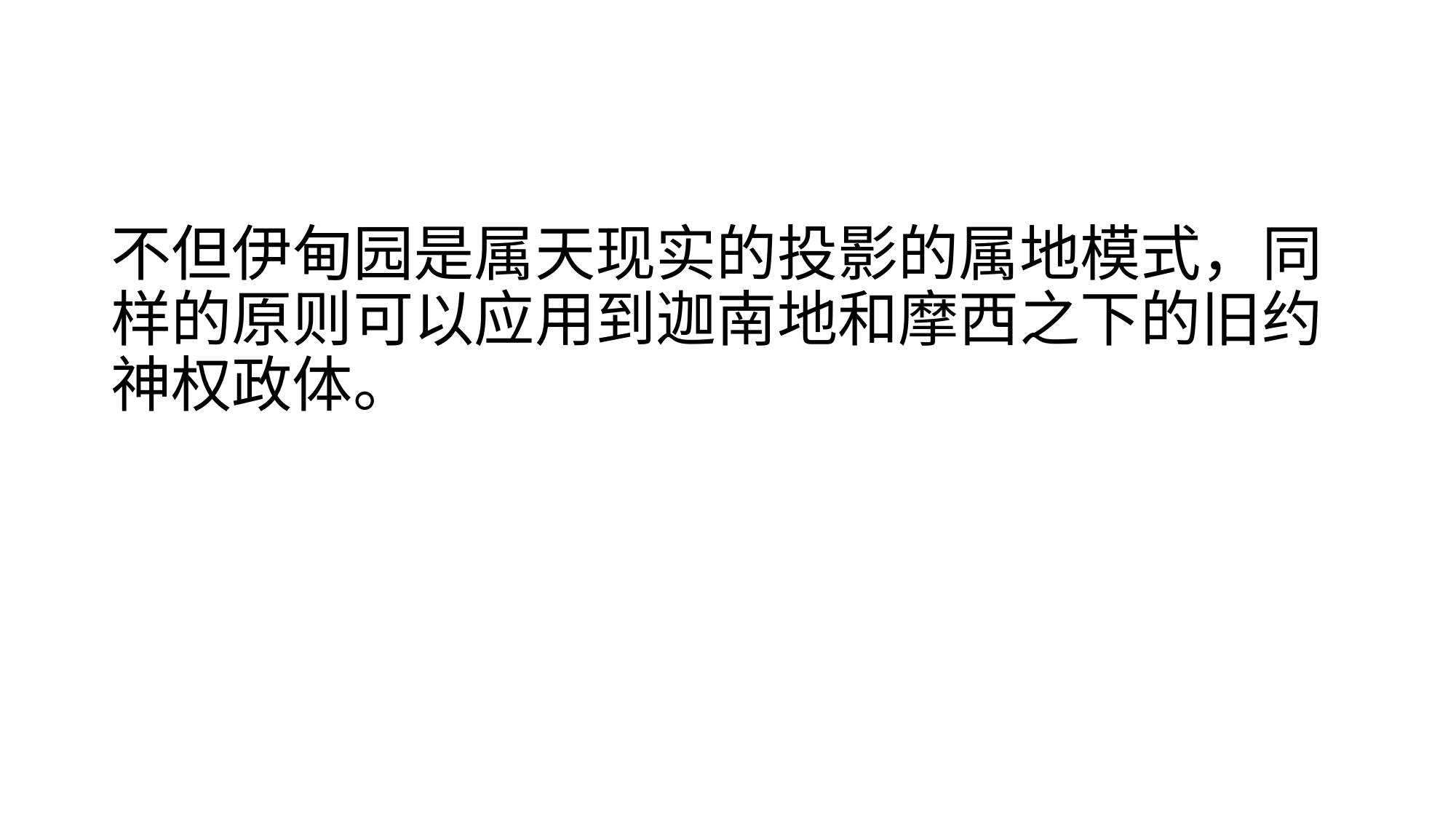

#
不但伊甸园是属天现实的投影的属地模式，同样的原则可以应用到迦南地和摩西之下的旧约神权政体。